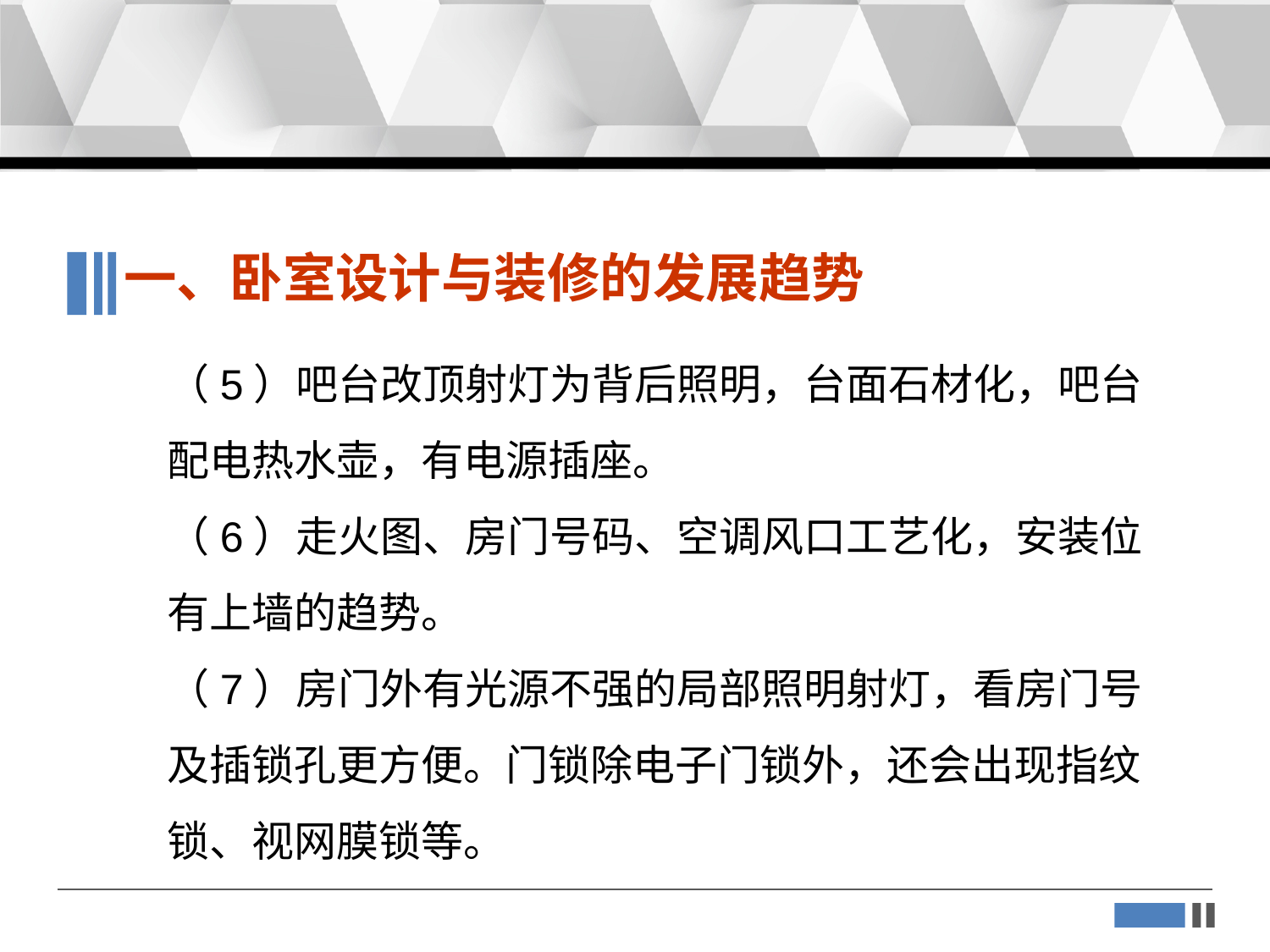

一、卧室设计与装修的发展趋势

（5）吧台改顶射灯为背后照明，台面石材化，吧台配电热水壶，有电源插座。
（6）走火图、房门号码、空调风口工艺化，安装位有上墙的趋势。
（7）房门外有光源不强的局部照明射灯，看房门号及插锁孔更方便。门锁除电子门锁外，还会出现指纹锁、视网膜锁等。